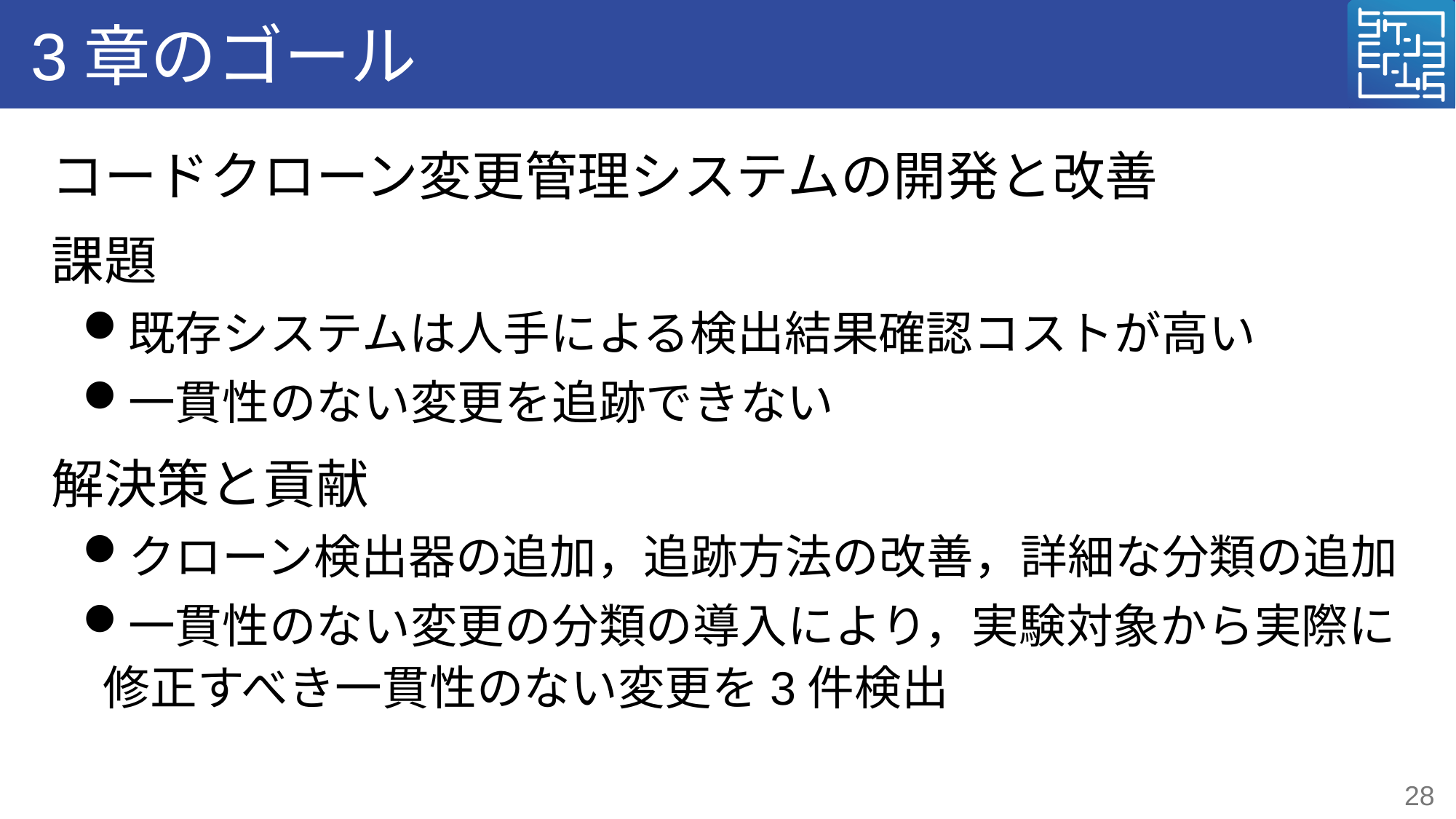

# 3章のゴール
コードクローン変更管理システムの開発と改善
課題
既存システムは人手による検出結果確認コストが高い
一貫性のない変更を追跡できない
解決策と貢献
クローン検出器の追加，追跡方法の改善，詳細な分類の追加
一貫性のない変更の分類の導入により，実験対象から実際に修正すべき一貫性のない変更を3件検出
28